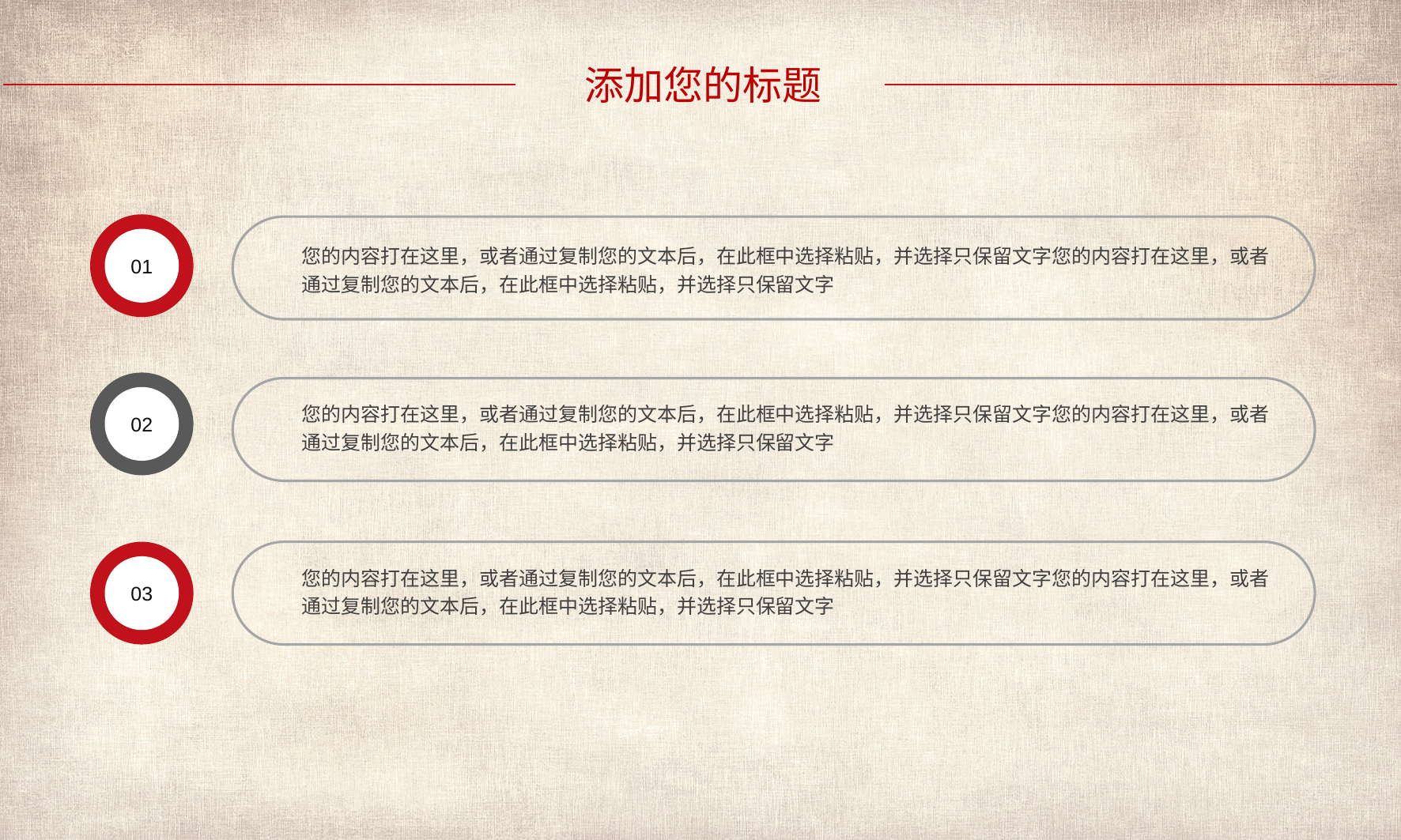

添加您的标题

01

您的内容打在这里，或者通过复制您的文本后，在此框中选择粘贴，并选择只保留文字您的内容打在这里，或者通过复制您的文本后，在此框中选择粘贴，并选择只保留文字

02

您的内容打在这里，或者通过复制您的文本后，在此框中选择粘贴，并选择只保留文字您的内容打在这里，或者通过复制您的文本后，在此框中选择粘贴，并选择只保留文字

03

您的内容打在这里，或者通过复制您的文本后，在此框中选择粘贴，并选择只保留文字您的内容打在这里，或者通过复制您的文本后，在此框中选择粘贴，并选择只保留文字